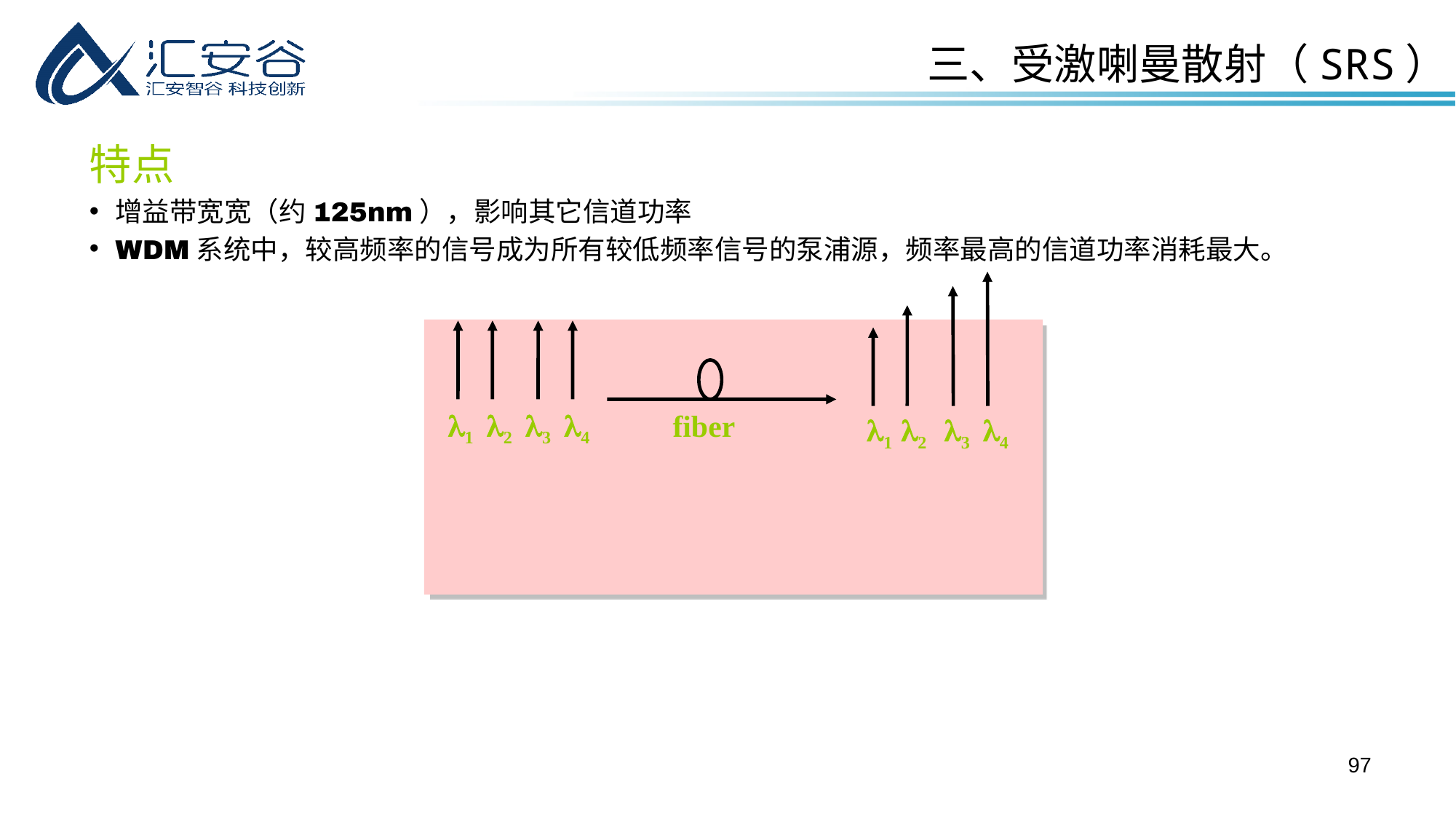

三、受激喇曼散射（SRS）
特点
增益带宽宽（约125nm），影响其它信道功率
WDM系统中，较高频率的信号成为所有较低频率信号的泵浦源，频率最高的信道功率消耗最大。

λ1   λ2   λ3   λ4
fiber
  λ1  λ2    λ3   λ4
97